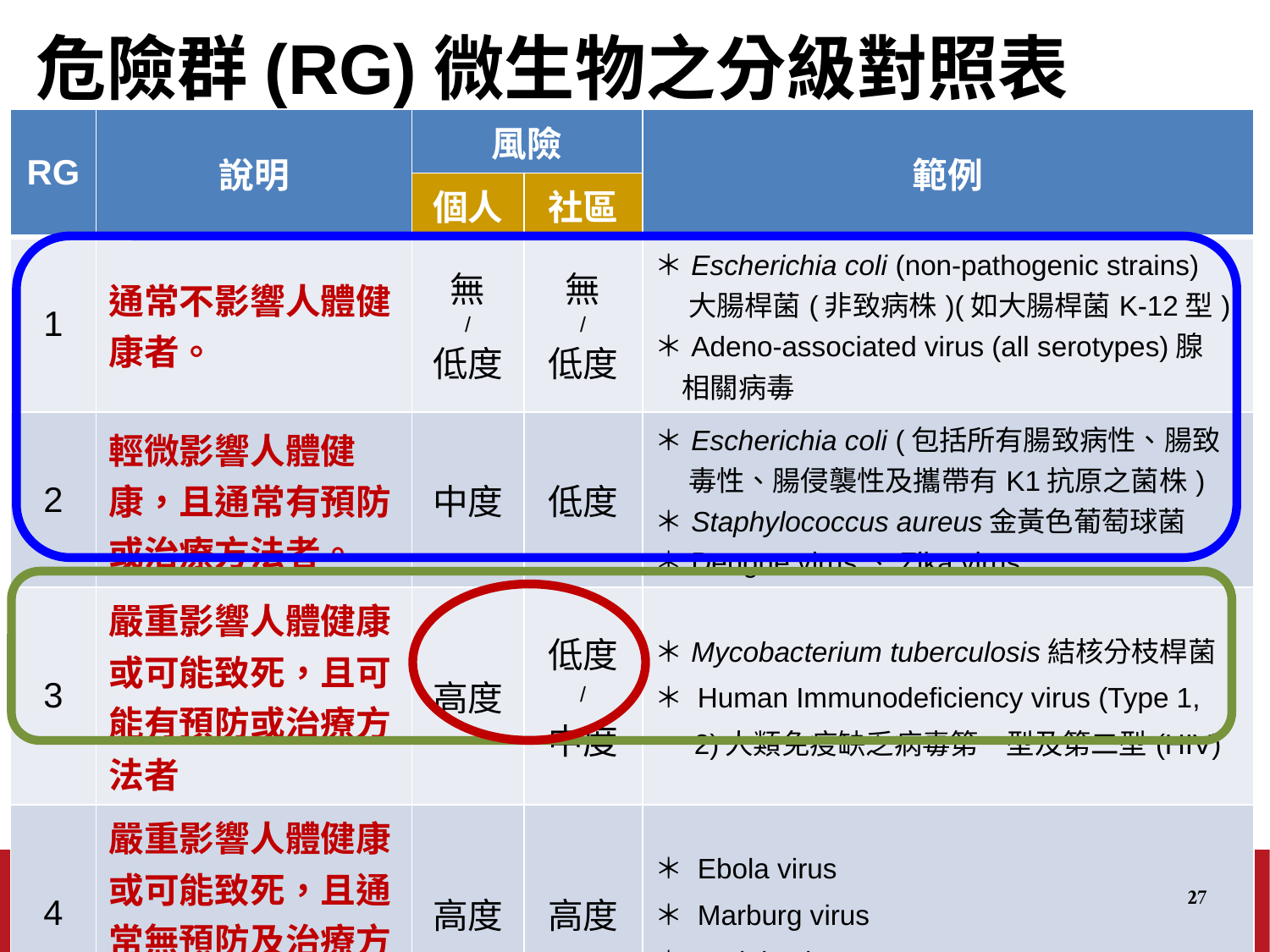

# 危險群(RG)微生物之分級對照表
| RG | 說明 | 風險 |  | 範例 |
| --- | --- | --- | --- | --- |
|  |  | 個人 | 社區 |  |
| 1 | 通常不影響人體健康者。 | 無 / 低度 | 無 / 低度 | ＊Escherichia coli (non-pathogenic strains) 大腸桿菌(非致病株)(如大腸桿菌K-12型) ＊Adeno-associated virus (all serotypes)腺 相關病毒 |
| 2 | 輕微影響人體健康，且通常有預防或治療方法者。 | 中度 | 低度 | ＊Escherichia coli (包括所有腸致病性、腸致 毒性、腸侵襲性及攜帶有K1抗原之菌株) ＊Staphylococcus aureus金黃色葡萄球菌 ＊Dengue virus、Zika virus |
| 3 | 嚴重影響人體健康或可能致死，且可能有預防或治療方法者 | 高度 | 低度 / 中度 | ＊Mycobacterium tuberculosis結核分枝桿菌 ＊ Human Immunodeficiency virus (Type 1, 2)人類免疫缺乏病毒第一型及第二型(HIV) |
| 4 | 嚴重影響人體健康或可能致死，且通常無預防及治療方法者 | 高度 | 高度 | ＊ Ebola virus ＊ Marburg virus ＊ Variola virus |

27